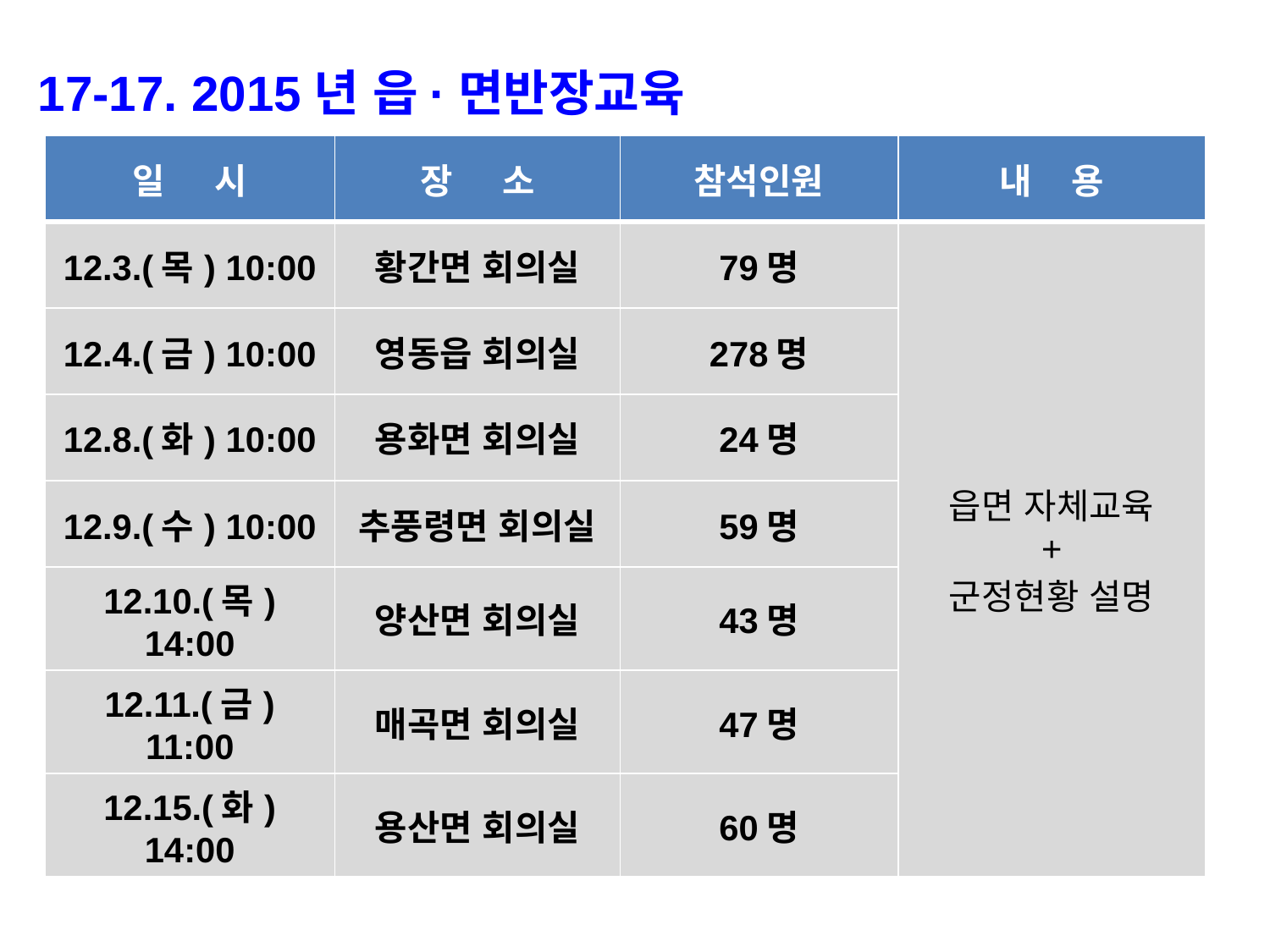

17-17. 2015년 읍·면반장교육
| 일 시 | 장 소 | 참석인원 | 내 용 |
| --- | --- | --- | --- |
| 12.3.(목) 10:00 | 황간면 회의실 | 79명 | 읍면 자체교육 + 군정현황 설명 |
| 12.4.(금) 10:00 | 영동읍 회의실 | 278명 |  |
| 12.8.(화) 10:00 | 용화면 회의실 | 24명 |  |
| 12.9.(수) 10:00 | 추풍령면 회의실 | 59명 |  |
| 12.10.(목) 14:00 | 양산면 회의실 | 43명 |  |
| 12.11.(금) 11:00 | 매곡면 회의실 | 47명 |  |
| 12.15.(화) 14:00 | 용산면 회의실 | 60명 |  |